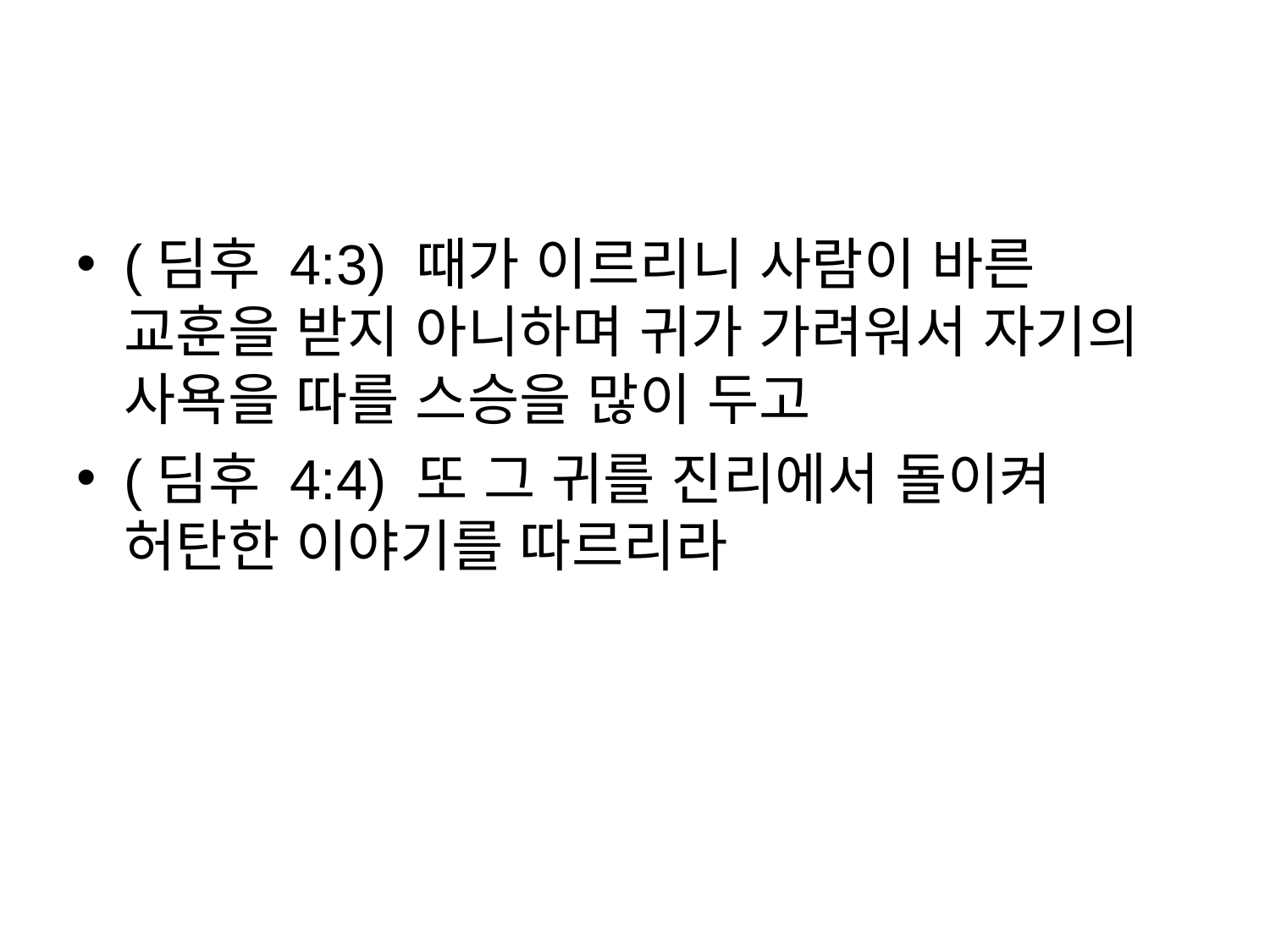

#
(딤후 4:3) 때가 이르리니 사람이 바른 교훈을 받지 아니하며 귀가 가려워서 자기의 사욕을 따를 스승을 많이 두고
(딤후 4:4) 또 그 귀를 진리에서 돌이켜 허탄한 이야기를 따르리라